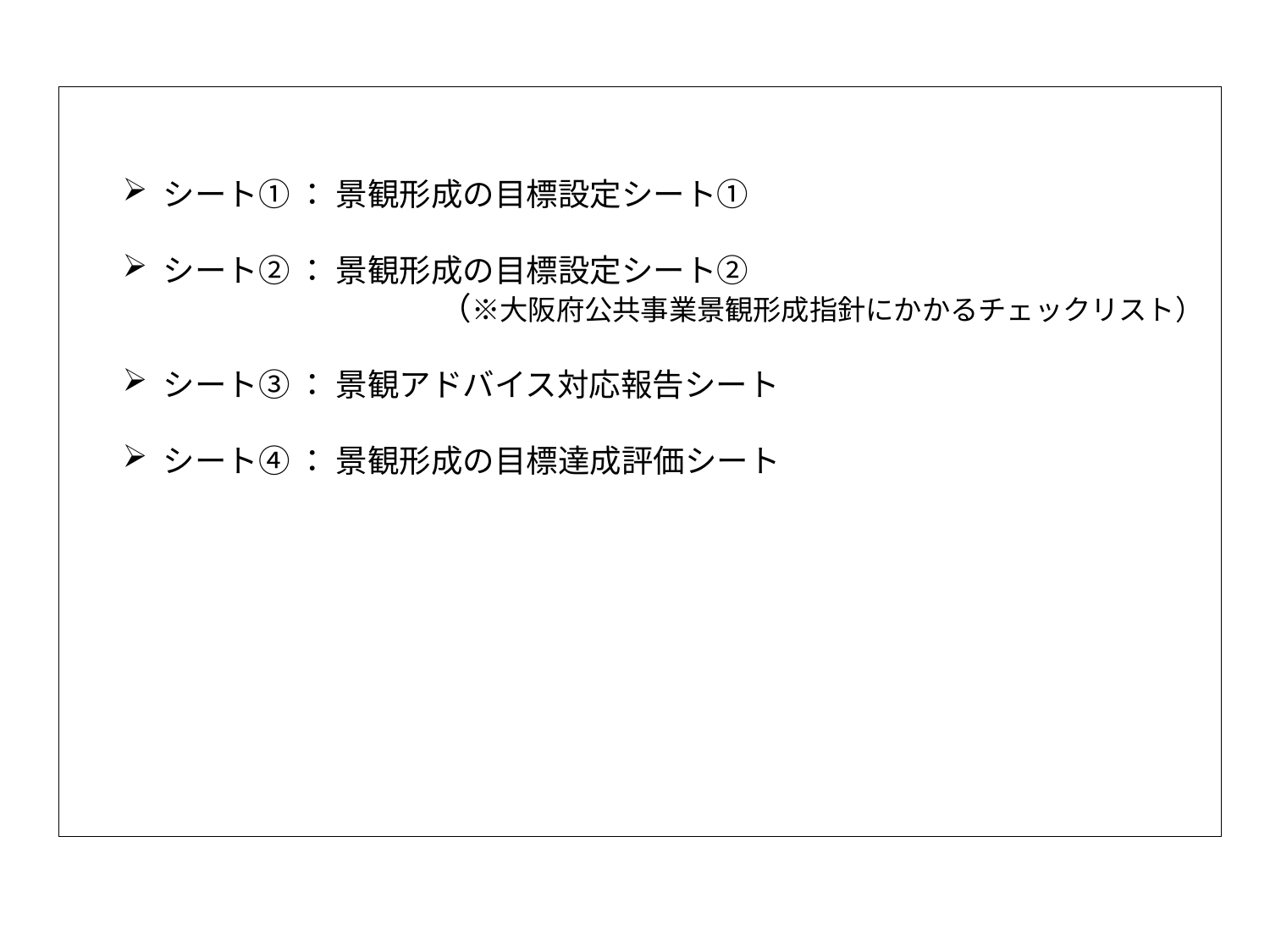

シート① ： 景観形成の目標設定シート①
 シート② ： 景観形成の目標設定シート②
　　　　　　　　　　（※大阪府公共事業景観形成指針にかかるチェックリスト）
 シート③ ： 景観アドバイス対応報告シート
 シート④ ： 景観形成の目標達成評価シート